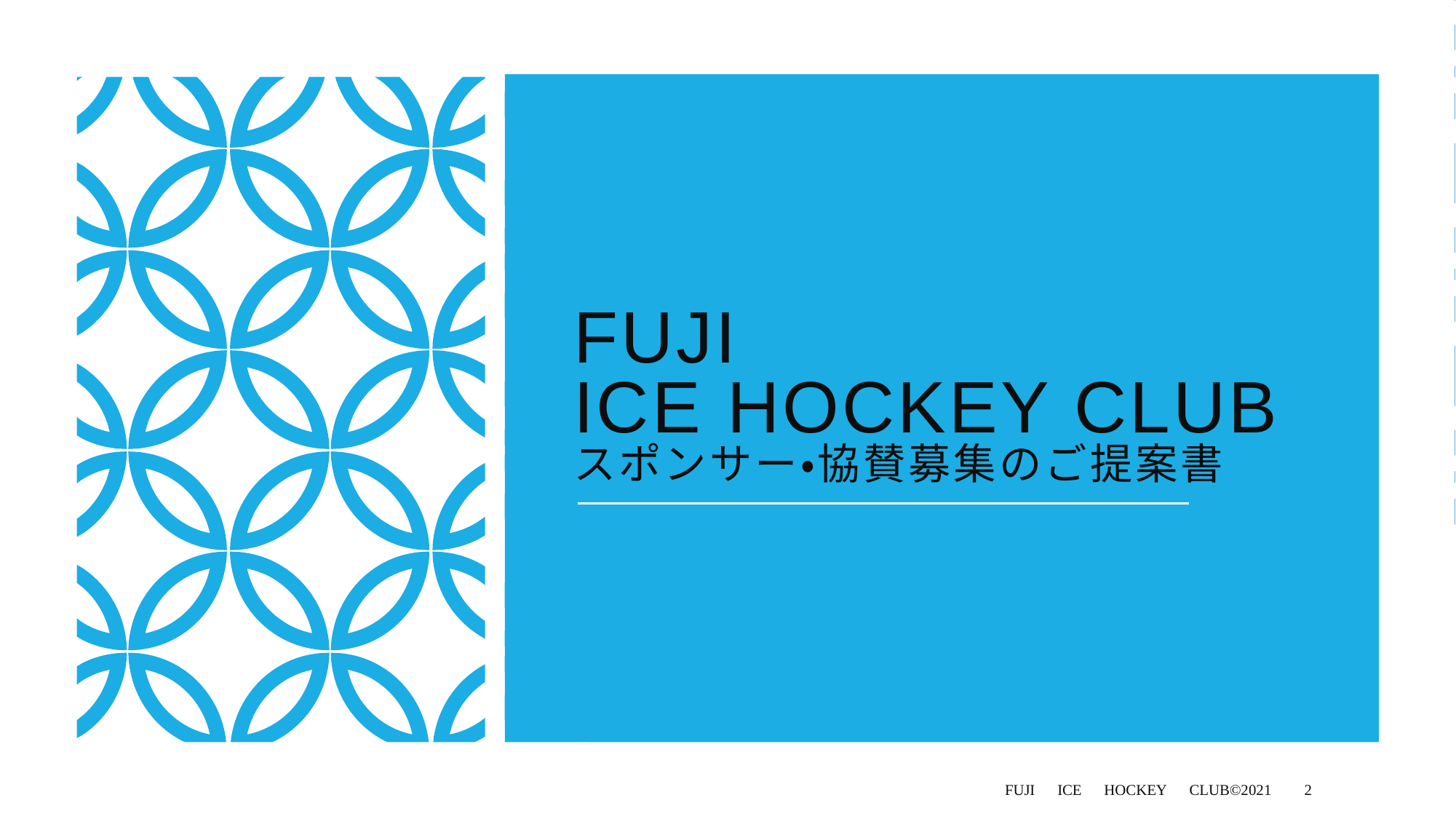

# Fuji　 Ice Hockey Club スポンサー・協賛募集のご提案書

Fuji　Ice　Hockey　Club©2021
2